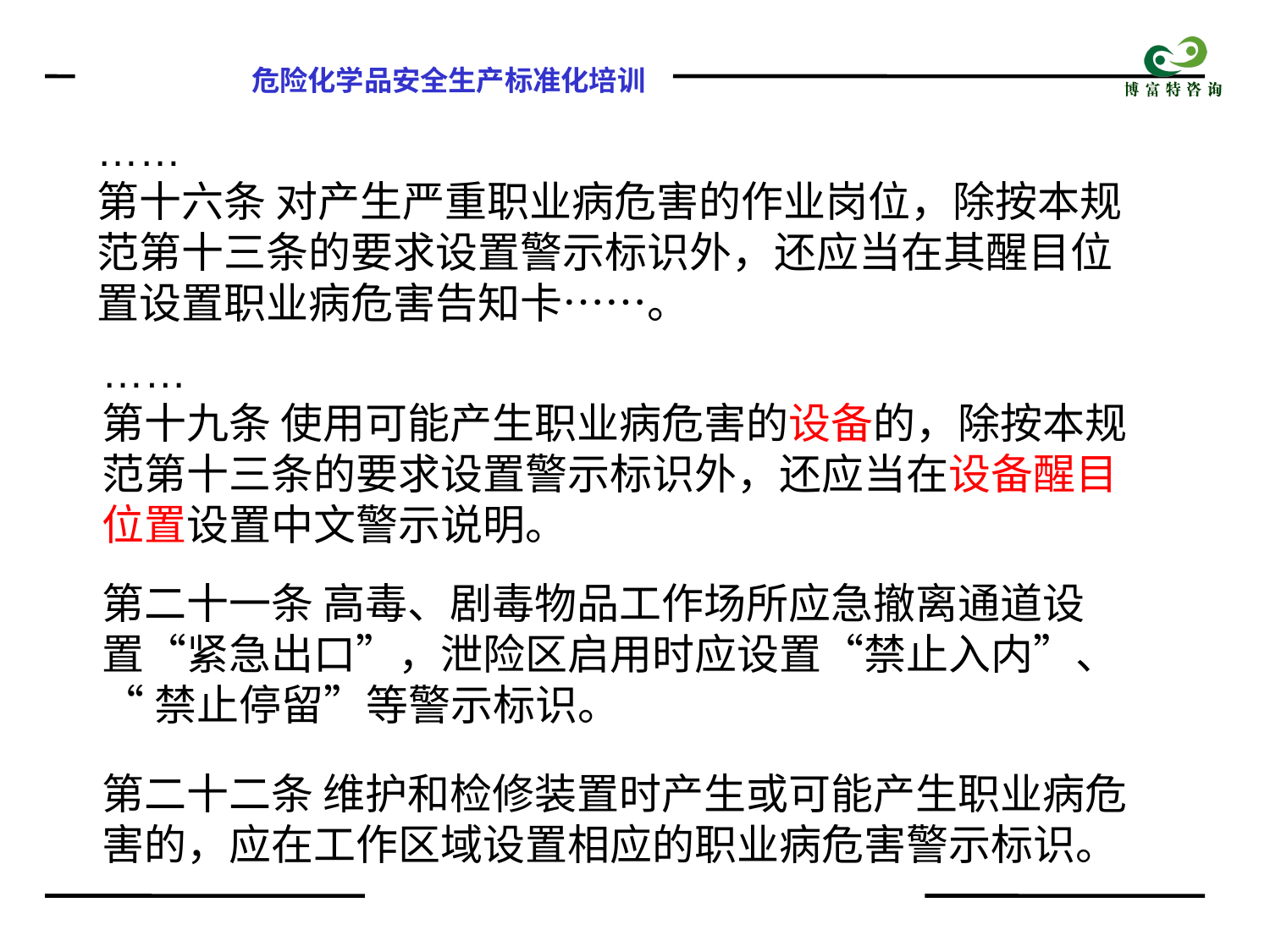

……
第十六条 对产生严重职业病危害的作业岗位，除按本规
范第十三条的要求设置警示标识外，还应当在其醒目位
置设置职业病危害告知卡……。
……
第十九条 使用可能产生职业病危害的设备的，除按本规范第十三条的要求设置警示标识外，还应当在设备醒目位置设置中文警示说明。
第二十一条 高毒、剧毒物品工作场所应急撤离通道设
置“紧急出口”，泄险区启用时应设置“禁止入内”、
“禁止停留”等警示标识。
第二十二条 维护和检修装置时产生或可能产生职业病危害的，应在工作区域设置相应的职业病危害警示标识。